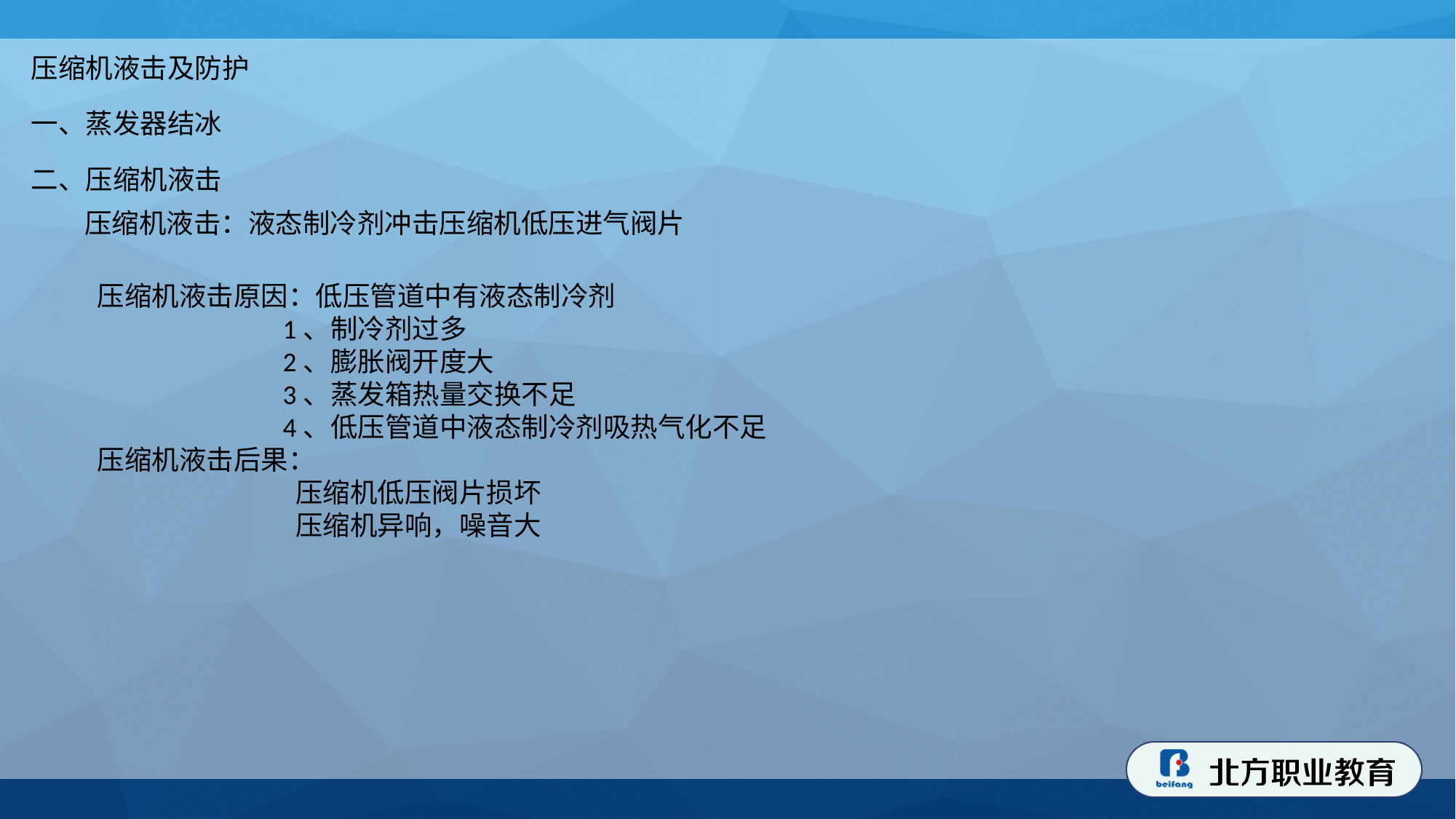

压缩机液击及防护
一、蒸发器结冰
二、压缩机液击
压缩机液击：液态制冷剂冲击压缩机低压进气阀片
压缩机液击原因：低压管道中有液态制冷剂
                              1、制冷剂过多
                              2、膨胀阀开度大
                              3、蒸发箱热量交换不足
                              4、低压管道中液态制冷剂吸热气化不足
压缩机液击后果：
                               压缩机低压阀片损坏
                               压缩机异响，噪音大